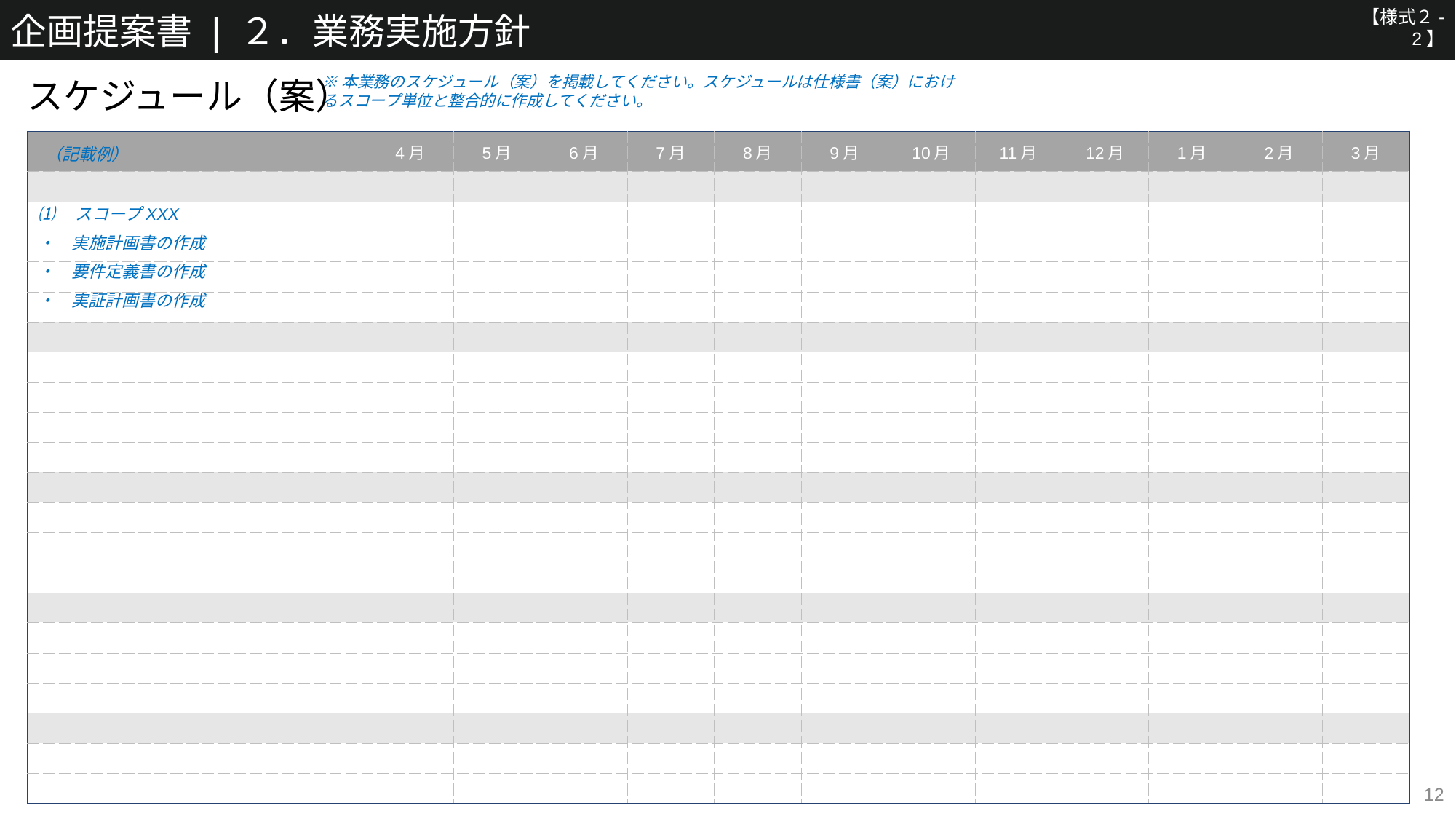

企画提案書 ❘ ２．業務実施方針
【様式２-2】
※本業務のスケジュール（案）を掲載してください。スケジュールは仕様書（案）におけるスコープ単位と整合的に作成してください。
スケジュール（案）
|  | 4月 | 5月 | 6月 | 7月 | 8月 | 9月 | 10月 | 11月 | 12月 | 1月 | 2月 | 3月 |
| --- | --- | --- | --- | --- | --- | --- | --- | --- | --- | --- | --- | --- |
|  |  |  |  |  |  |  |  |  |  |  |  |  |
|  |  |  |  |  |  |  |  |  |  |  |  |  |
|  |  |  |  |  |  |  |  |  |  |  |  |  |
|  |  |  |  |  |  |  |  |  |  |  |  |  |
|  |  |  |  |  |  |  |  |  |  |  |  |  |
|  |  |  |  |  |  |  |  |  |  |  |  |  |
|  |  |  |  |  |  |  |  |  |  |  |  |  |
|  |  |  |  |  |  |  |  |  |  |  |  |  |
|  |  |  |  |  |  |  |  |  |  |  |  |  |
|  |  |  |  |  |  |  |  |  |  |  |  |  |
|  |  |  |  |  |  |  |  |  |  |  |  |  |
|  |  |  |  |  |  |  |  |  |  |  |  |  |
|  |  |  |  |  |  |  |  |  |  |  |  |  |
|  |  |  |  |  |  |  |  |  |  |  |  |  |
|  |  |  |  |  |  |  |  |  |  |  |  |  |
|  |  |  |  |  |  |  |  |  |  |  |  |  |
|  |  |  |  |  |  |  |  |  |  |  |  |  |
|  |  |  |  |  |  |  |  |  |  |  |  |  |
|  |  |  |  |  |  |  |  |  |  |  |  |  |
|  |  |  |  |  |  |  |  |  |  |  |  |  |
|  |  |  |  |  |  |  |  |  |  |  |  |  |
（記載例）
⑴　スコープXXX
・　実施計画書の作成
・　要件定義書の作成
・　実証計画書の作成